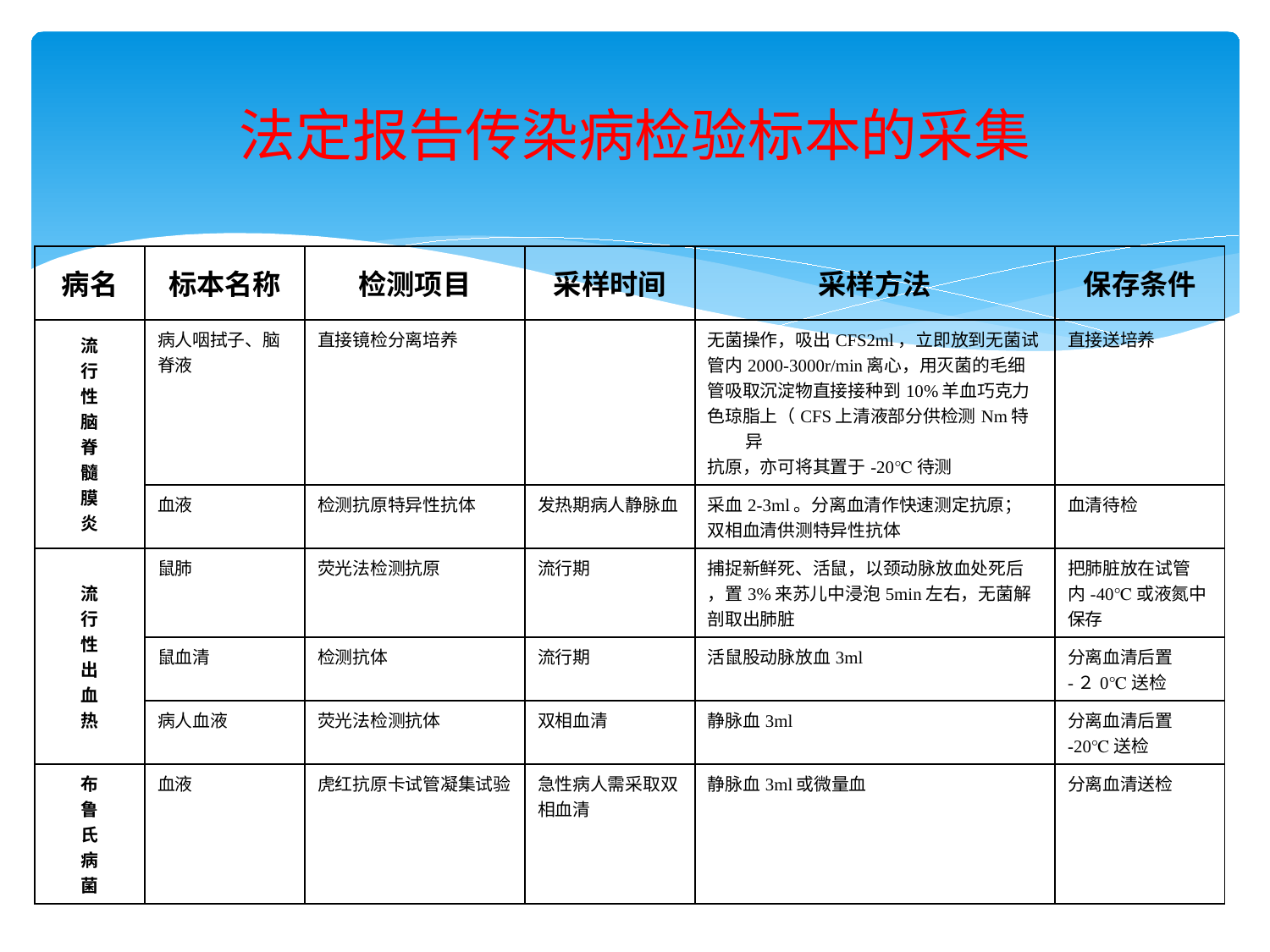

# 法定报告传染病检验标本的采集
| 病名 | 标本名称 | 检测项目 | 采样时间 | 采样方法 | 保存条件 |
| --- | --- | --- | --- | --- | --- |
| 流 行 性 脑 脊 髓 膜 炎 | 病人咽拭子、脑 脊液 | 直接镜检分离培养 |  | 无菌操作，吸出CFS2ml，立即放到无菌试 管内2000-3000r/min离心，用灭菌的毛细 管吸取沉淀物直接接种到10%羊血巧克力 色琼脂上（CFS上清液部分供检测Nm特异 抗原，亦可将其置于-20℃待测 | 直接送培养 |
|  | 血液 | 检测抗原特异性抗体 | 发热期病人静脉血 | 采血2-3ml。分离血清作快速测定抗原； 双相血清供测特异性抗体 | 血清待检 |
| 流 行 性 出 血 热 | 鼠肺 | 荧光法检测抗原 | 流行期 | 捕捉新鲜死、活鼠，以颈动脉放血处死后 ，置3%来苏儿中浸泡5min左右，无菌解 剖取出肺脏 | 把肺脏放在试管 内-40℃或液氮中 保存 |
|  | 鼠血清 | 检测抗体 | 流行期 | 活鼠股动脉放血3ml | 分离血清后置 -２0℃送检 |
|  | 病人血液 | 荧光法检测抗体 | 双相血清 | 静脉血3ml | 分离血清后置 -20℃送检 |
| 布 鲁 氏 病 菌 | 血液 | 虎红抗原卡试管凝集试验 | 急性病人需采取双 相血清 | 静脉血3ml或微量血 | 分离血清送检 |